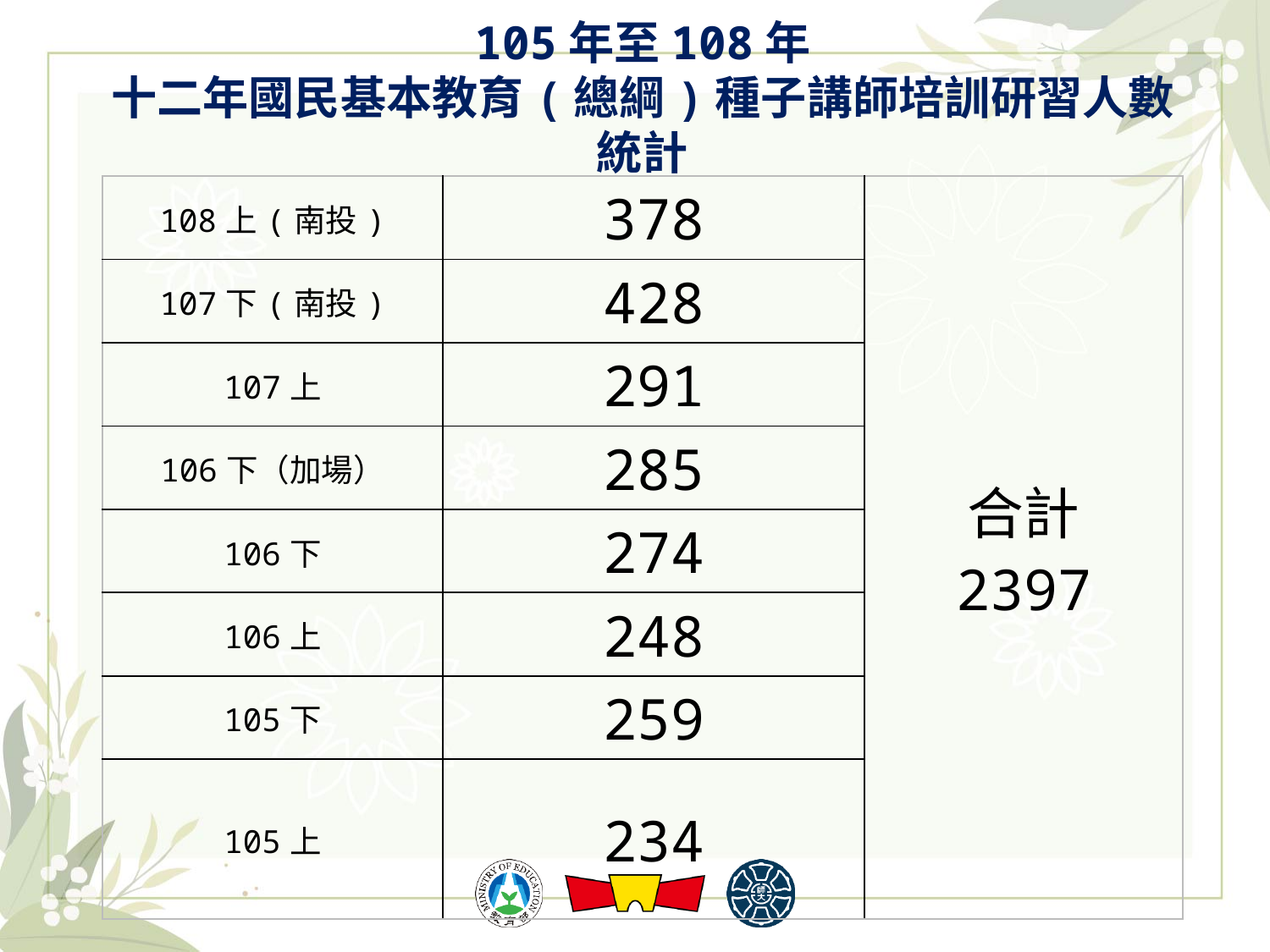

# 105年至108年 十二年國民基本教育(總綱)種子講師培訓研習人數統計
| 108上(南投) | 378 | 合計 2397 |
| --- | --- | --- |
| 107下(南投) | 428 |  |
| 107上 | 291 |  |
| 106下（加場） | 285 |  |
| 106下 | 274 |  |
| 106上 | 248 |  |
| 105下 | 259 |  |
| 105上 | 234 |  |